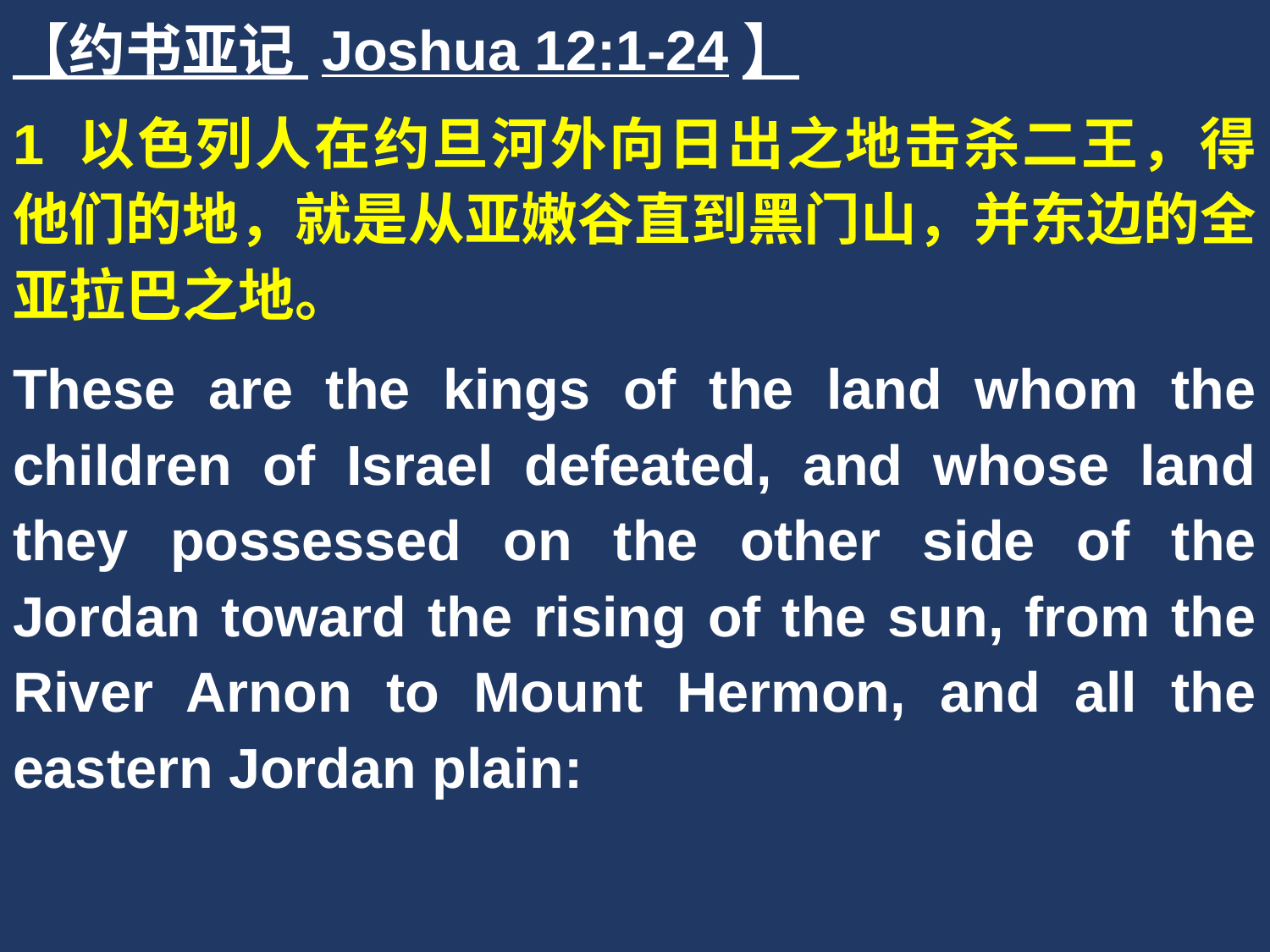

【约书亚记 Joshua 12:1-24】
1 以色列人在约旦河外向日出之地击杀二王，得他们的地，就是从亚嫩谷直到黑门山，并东边的全亚拉巴之地。
These are the kings of the land whom the children of Israel defeated, and whose land they possessed on the other side of the Jordan toward the rising of the sun, from the River Arnon to Mount Hermon, and all the eastern Jordan plain: